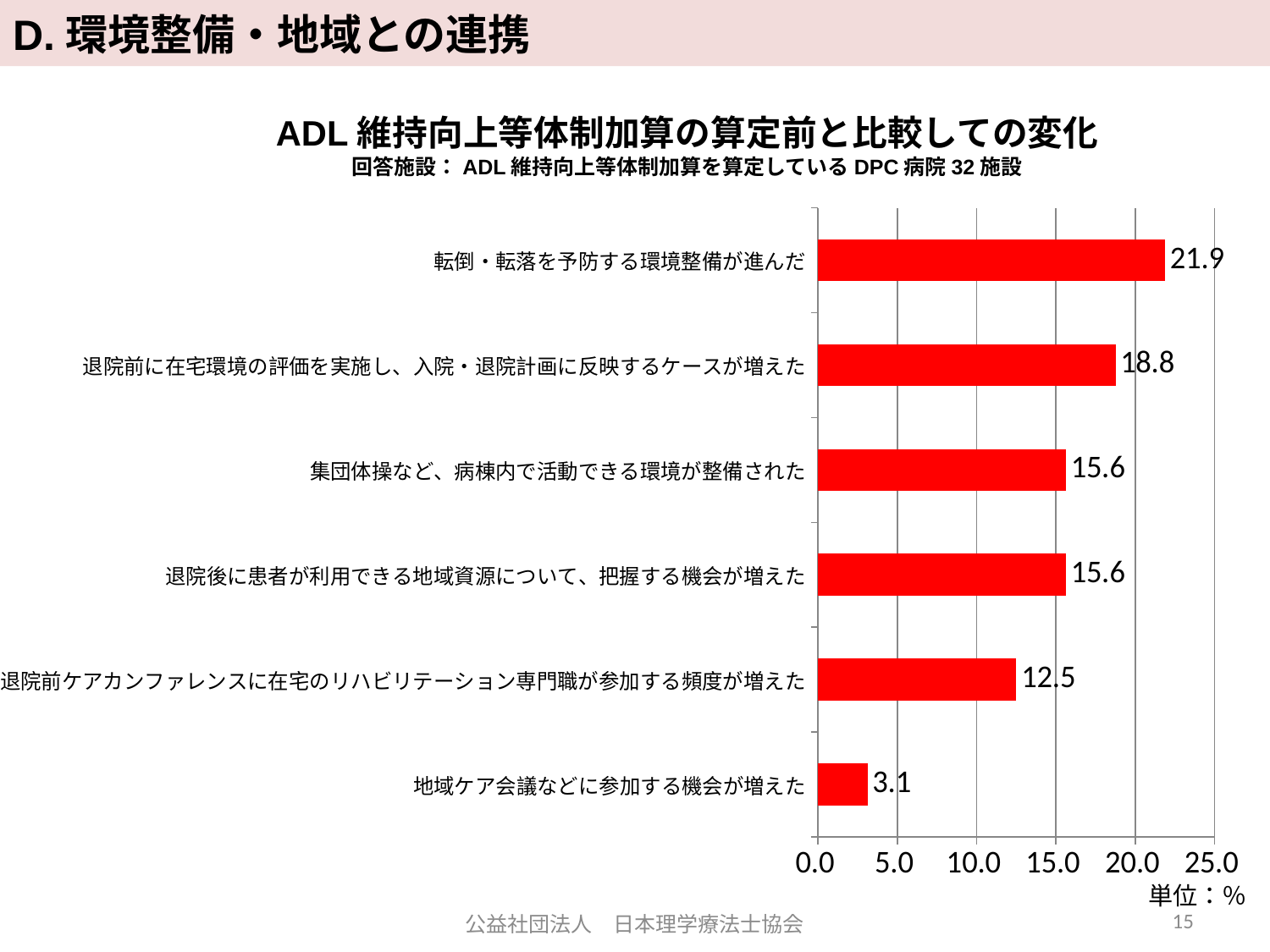

# D.環境整備・地域との連携
ADL維持向上等体制加算の算定前と比較しての変化
回答施設：ADL維持向上等体制加算を算定しているDPC病院32施設

### Chart

| Category | 系列 1 |
|---|---|
| 地域ケア会議などに参加する機会が増えた | 3.125 |
| 退院前ケアカンファレンスに在宅のリハビリテーション専門職が参加する頻度が増えた | 12.5 |
| 退院後に患者が利用できる地域資源について、把握する機会が増えた | 15.625 |
| 集団体操など、病棟内で活動できる環境が整備された | 15.625 |
| 退院前に在宅環境の評価を実施し、入院・退院計画に反映するケースが増えた | 18.75 |
| 転倒・転落を予防する環境整備が進んだ | 21.875 |
単位：％
15
公益社団法人　日本理学療法士協会